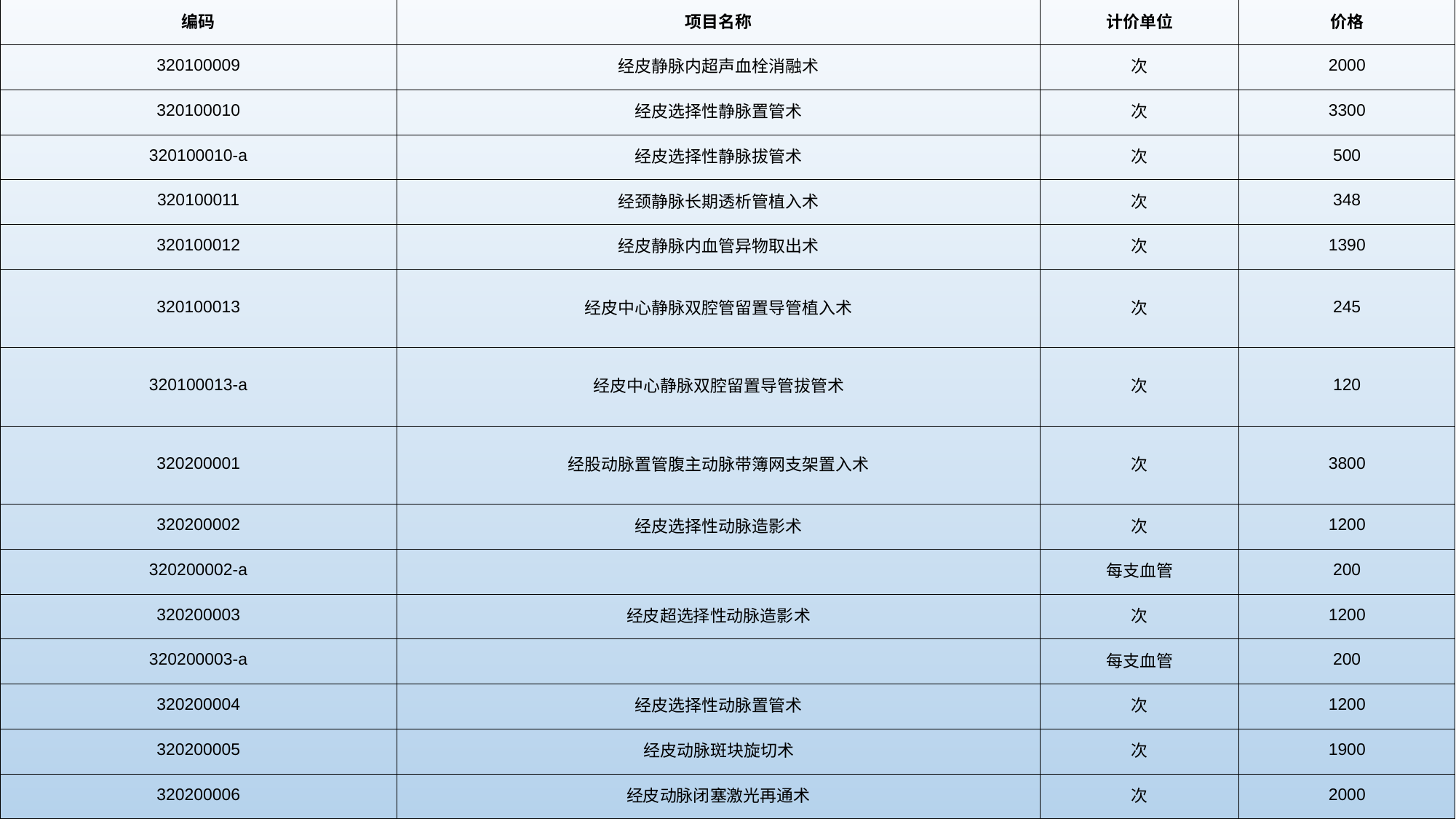

| 编码 | 项目名称 | 计价单位 | 价格 |
| --- | --- | --- | --- |
| 320100009 | 经皮静脉内超声血栓消融术 | 次 | 2000 |
| 320100010 | 经皮选择性静脉置管术 | 次 | 3300 |
| 320100010-a | 经皮选择性静脉拔管术 | 次 | 500 |
| 320100011 | 经颈静脉长期透析管植入术 | 次 | 348 |
| 320100012 | 经皮静脉内血管异物取出术 | 次 | 1390 |
| 320100013 | 经皮中心静脉双腔管留置导管植入术 | 次 | 245 |
| 320100013-a | 经皮中心静脉双腔留置导管拔管术 | 次 | 120 |
| 320200001 | 经股动脉置管腹主动脉带簿网支架置入术 | 次 | 3800 |
| 320200002 | 经皮选择性动脉造影术 | 次 | 1200 |
| 320200002-a |  | 每支血管 | 200 |
| 320200003 | 经皮超选择性动脉造影术 | 次 | 1200 |
| 320200003-a |  | 每支血管 | 200 |
| 320200004 | 经皮选择性动脉置管术 | 次 | 1200 |
| 320200005 | 经皮动脉斑块旋切术 | 次 | 1900 |
| 320200006 | 经皮动脉闭塞激光再通术 | 次 | 2000 |